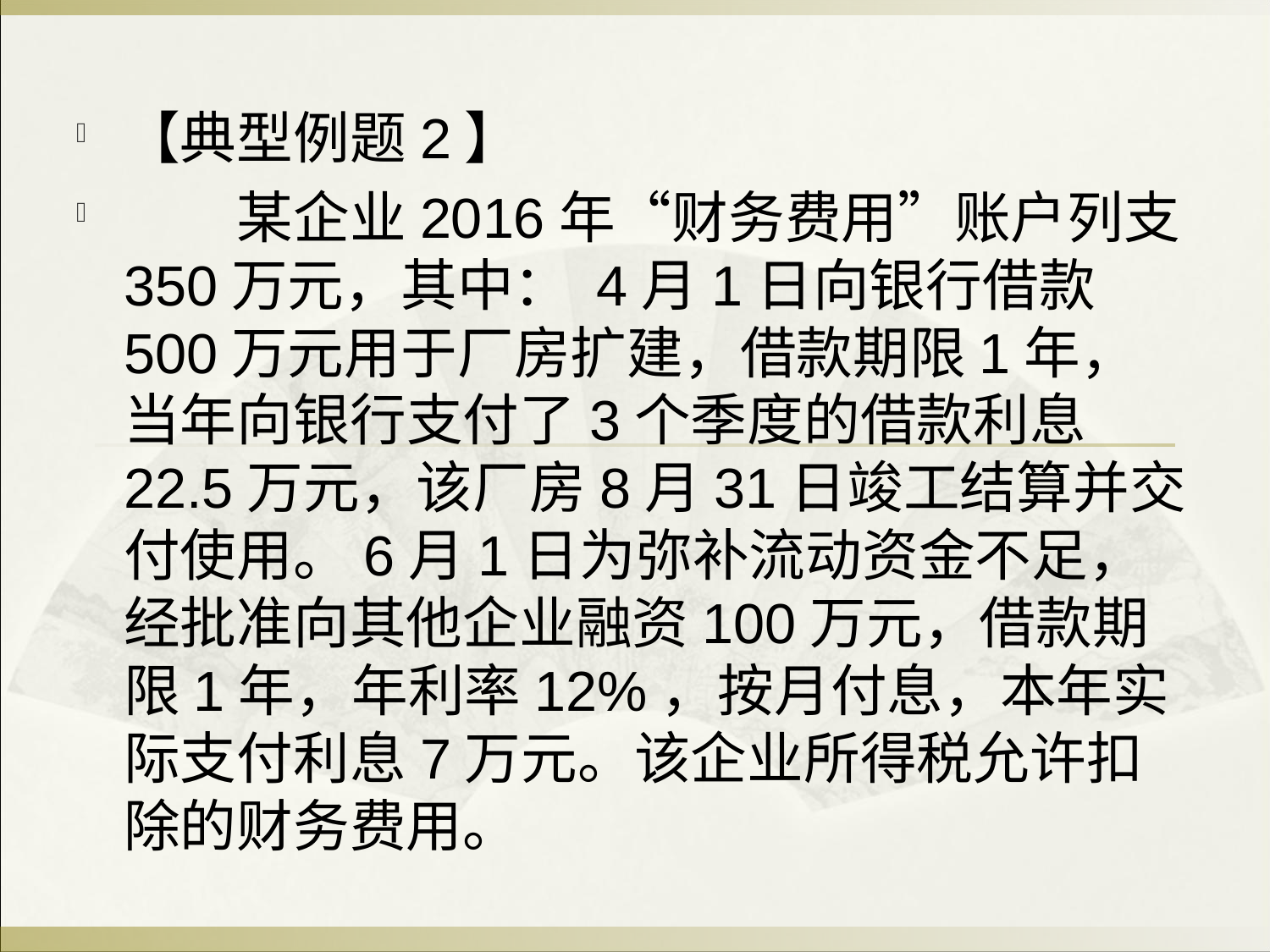

【典型例题2】
　　某企业2016年“财务费用”账户列支350万元，其中： 4月1日向银行借款500万元用于厂房扩建，借款期限1年，当年向银行支付了3个季度的借款利息22.5万元，该厂房8月31日竣工结算并交付使用。6月1日为弥补流动资金不足，经批准向其他企业融资100万元，借款期限1年，年利率12%，按月付息，本年实际支付利息7万元。该企业所得税允许扣除的财务费用。